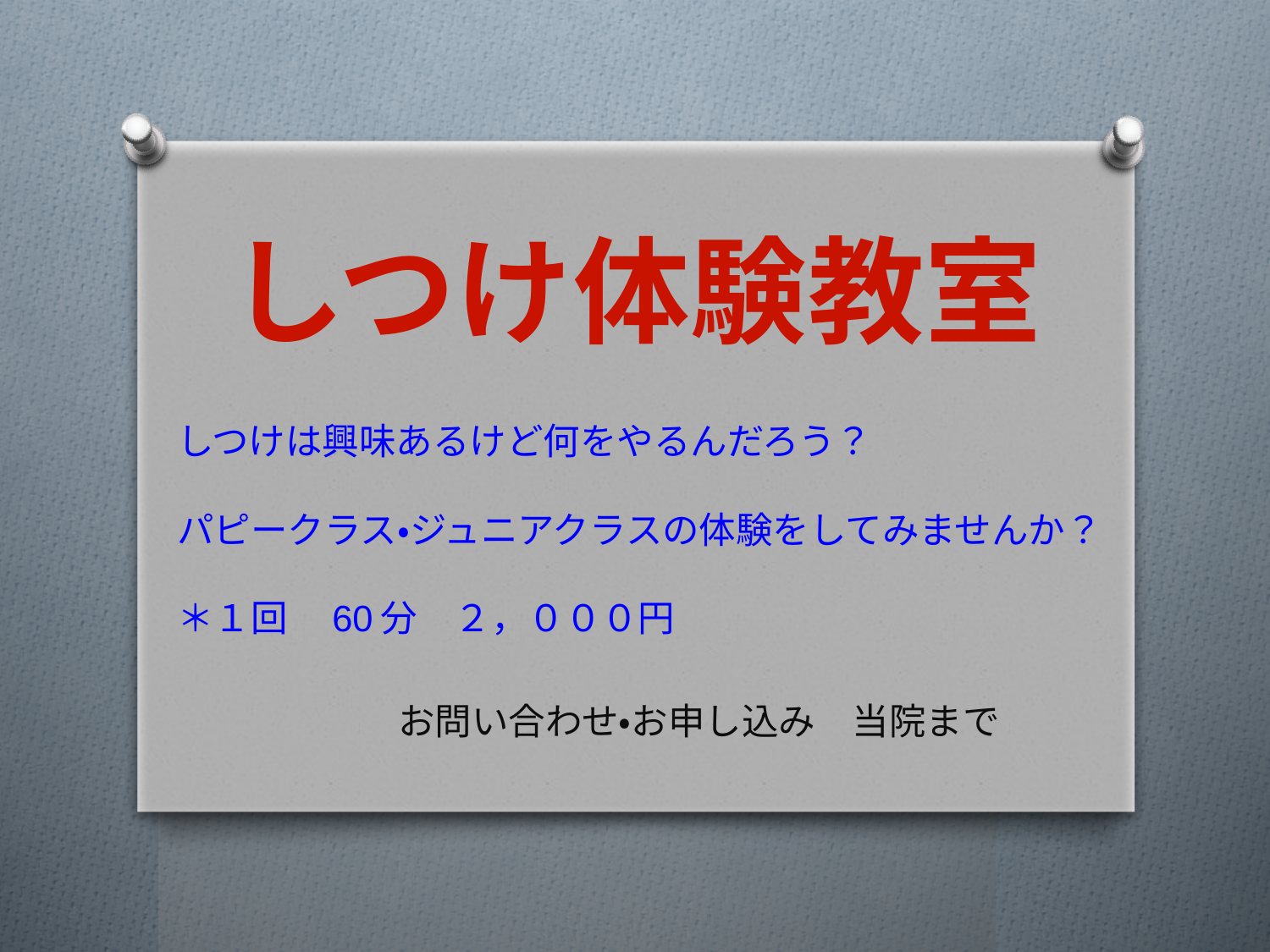

# しつけ体験教室
しつけは興味あるけど何をやるんだろう？
パピークラス・ジュニアクラスの体験をしてみませんか？
＊１回　60分　２，０００円

　　　　　　お問い合わせ・お申し込み　当院まで